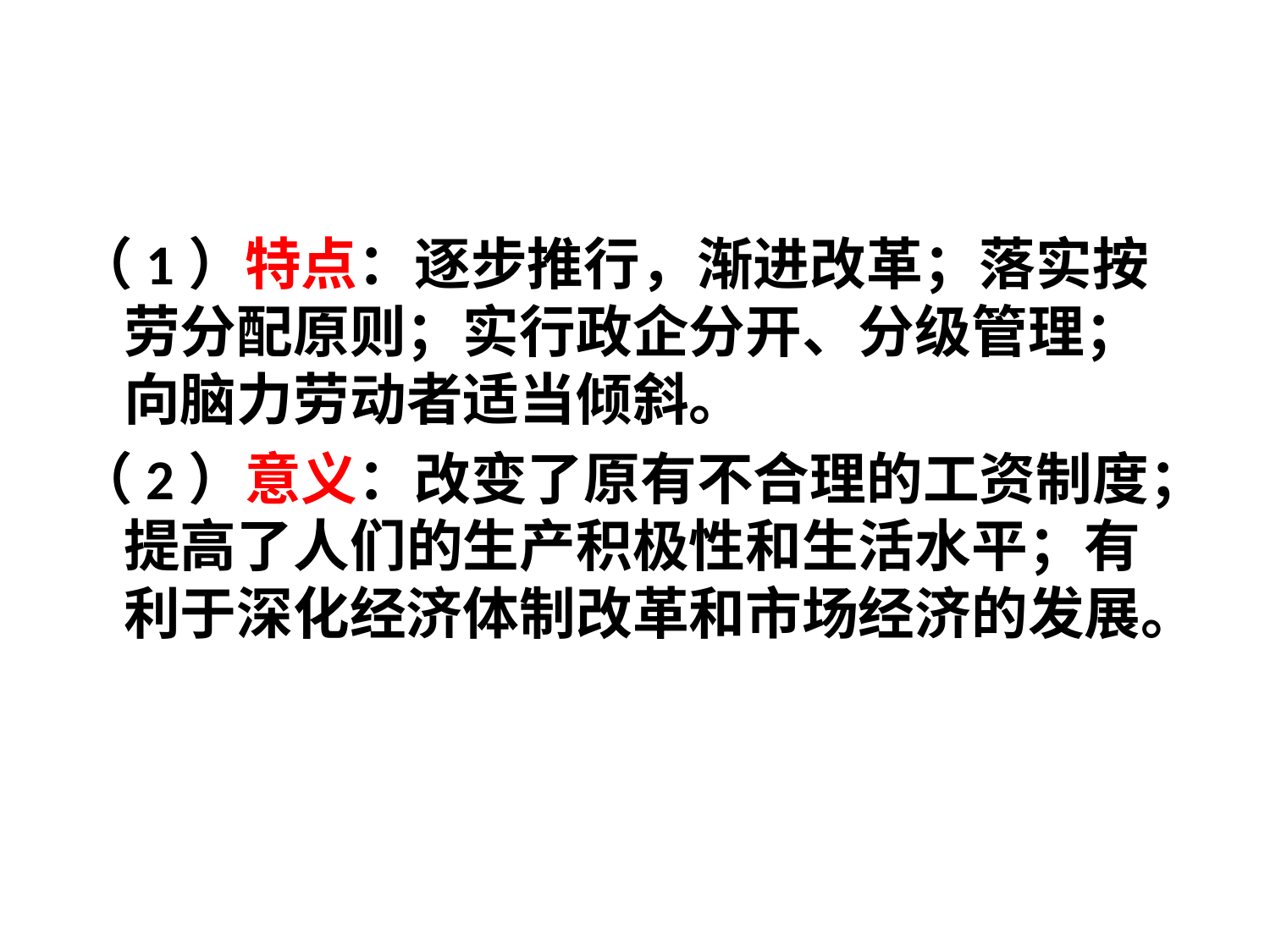

#
（1）特点：逐步推行，渐进改革；落实按劳分配原则；实行政企分开、分级管理；向脑力劳动者适当倾斜。
（2）意义：改变了原有不合理的工资制度；提高了人们的生产积极性和生活水平；有利于深化经济体制改革和市场经济的发展。